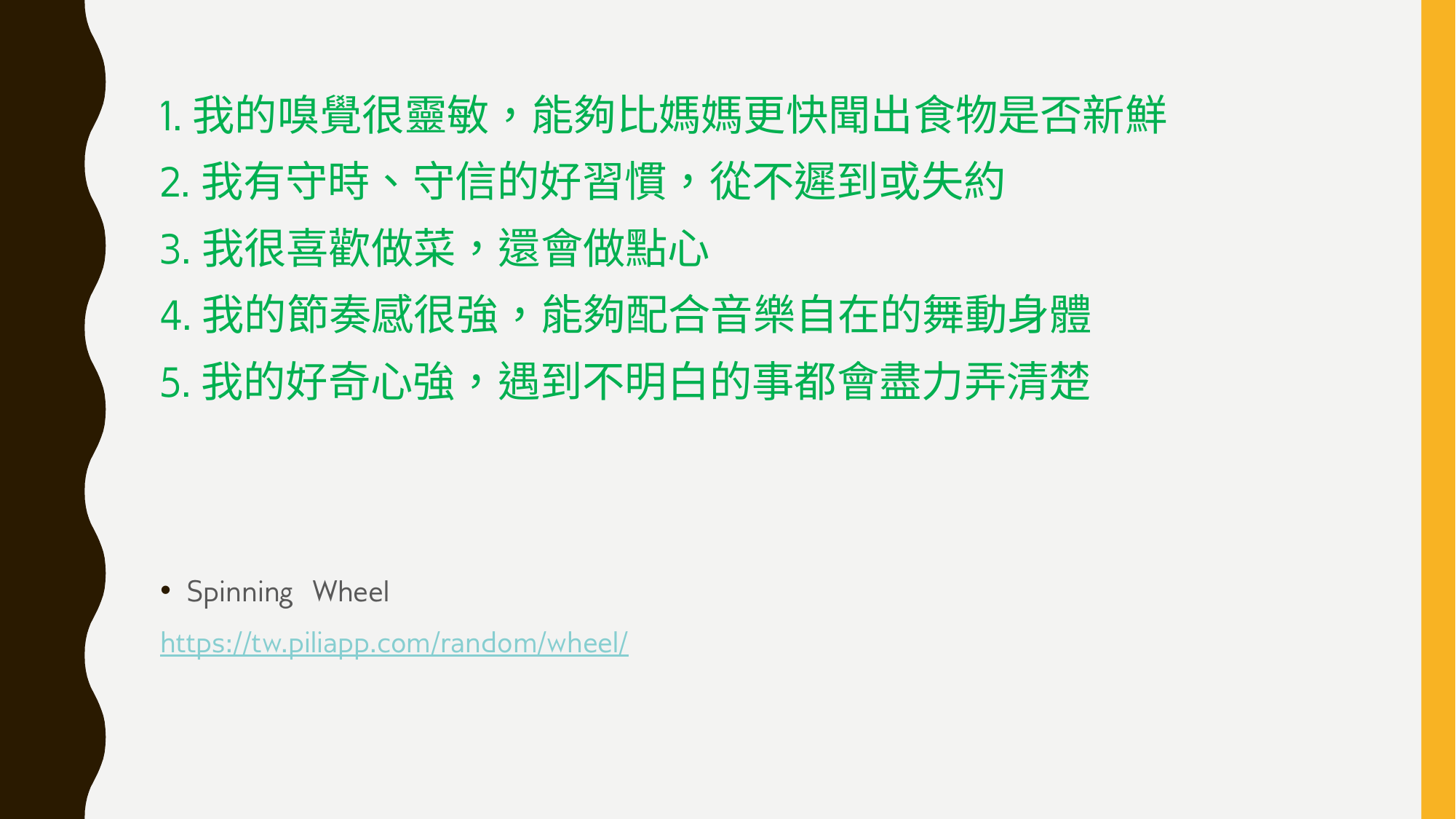

1.我的嗅覺很靈敏，能夠比媽媽更快聞出食物是否新鮮
2.我有守時、守信的好習慣，從不遲到或失約
3.我很喜歡做菜，還會做點心
4.我的節奏感很強，能夠配合音樂自在的舞動身體
5.我的好奇心強，遇到不明白的事都會盡力弄清楚

Spinning  Wheel
https://tw.piliapp.com/random/wheel/